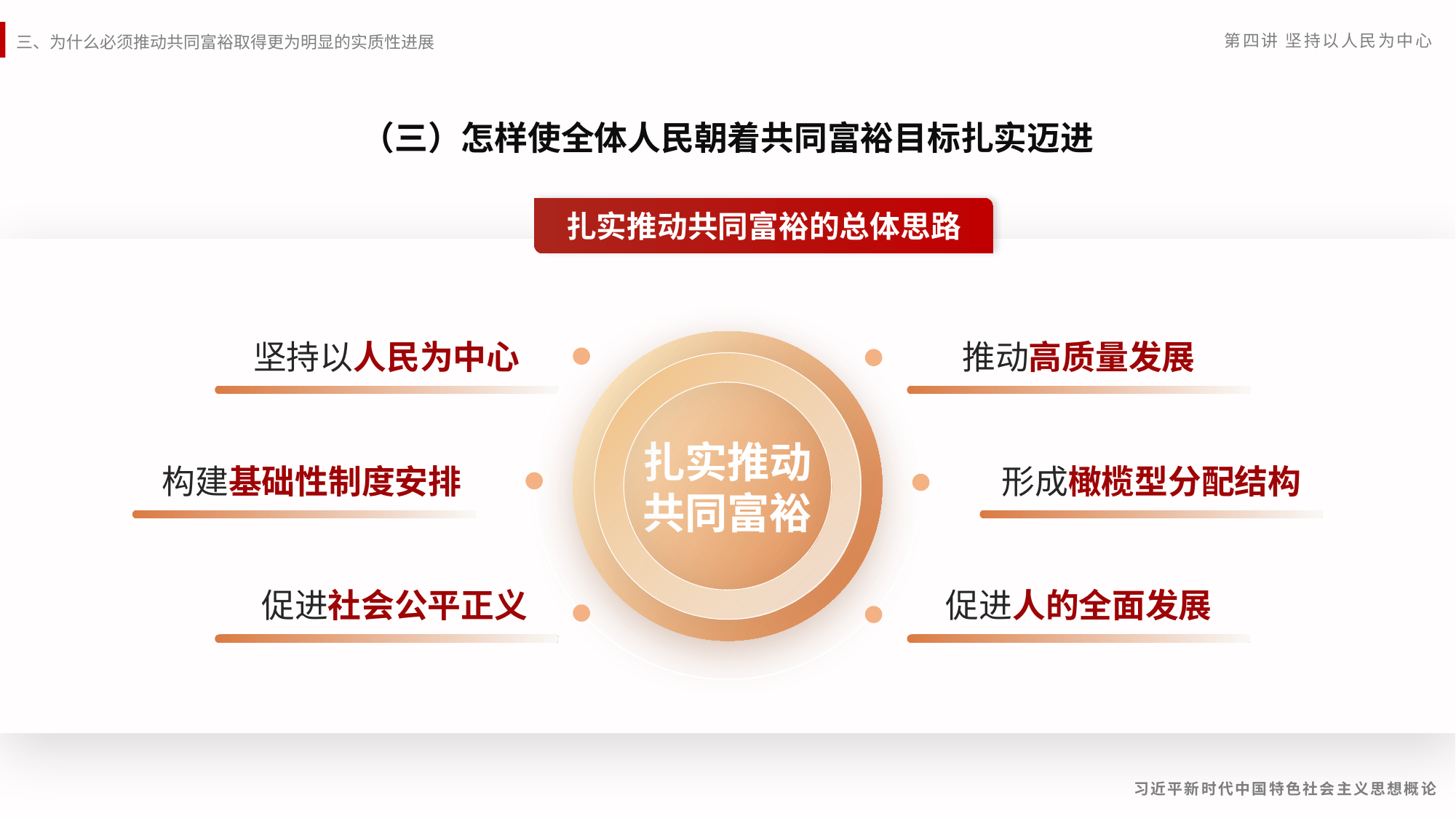

（三）怎样使全体人民朝着共同富裕目标扎实迈进
扎实推动共同富裕的总体思路

扎实推动
共同富裕

坚持以人民为中心

推动高质量发展

 构建基础性制度安排

形成橄榄型分配结构

 促进社会公平正义

促进人的全面发展